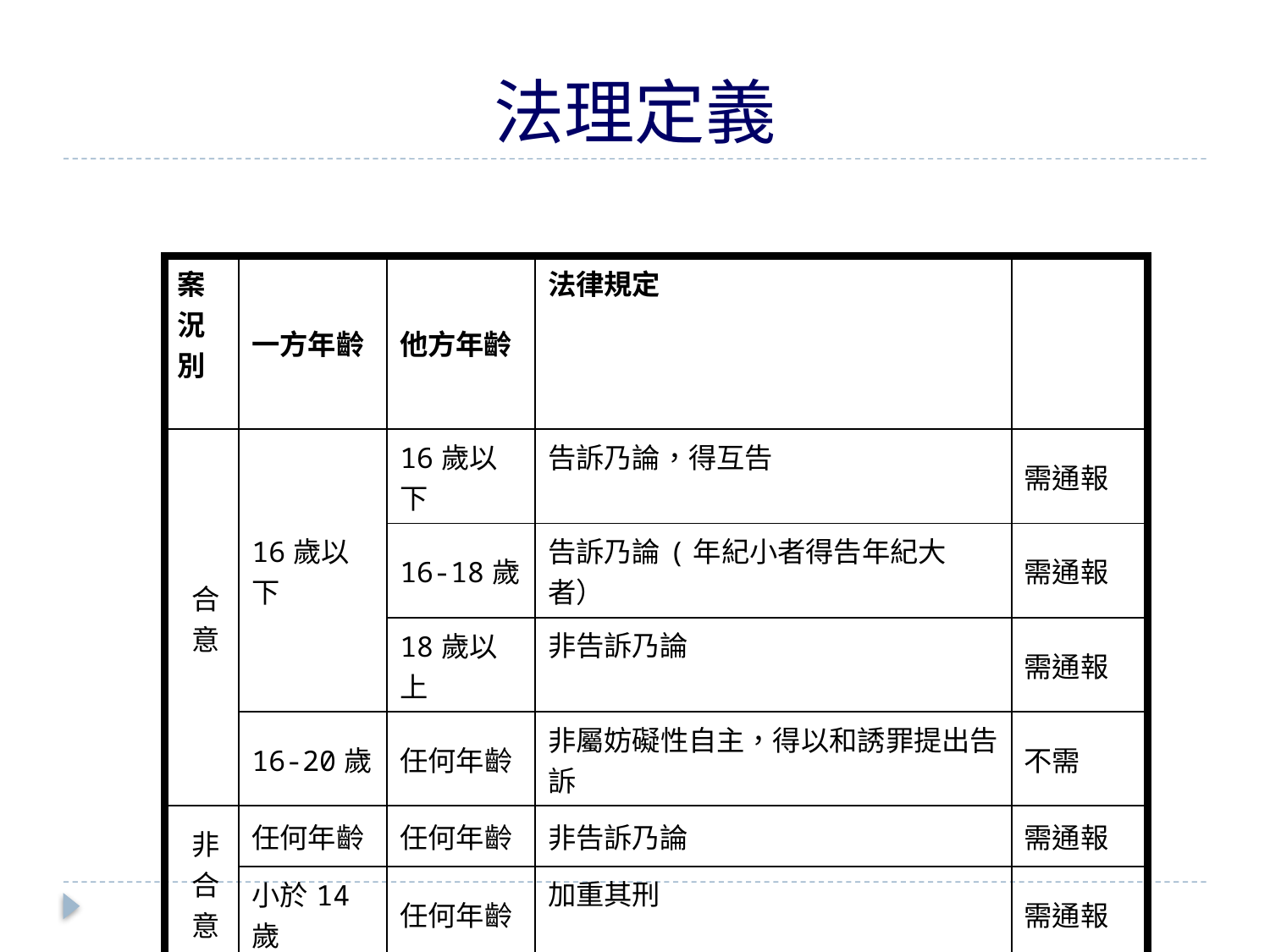

# 法理定義

| 案 況 別 | 一方年齡 | 他方年齡 | 法律規定 |  |
| --- | --- | --- | --- | --- |
| 合 意 | 16歲以下 | 16歲以下 | 告訴乃論，得互告 | 需通報 |
|  |  | 16-18歲 | 告訴乃論(年紀小者得告年紀大者） | 需通報 |
|  |  | 18歲以上 | 非告訴乃論 | 需通報 |
|  | 16-20歲 | 任何年齡 | 非屬妨礙性自主，得以和誘罪提出告訴 | 不需 |
| 非 合 意 | 任何年齡 | 任何年齡 | 非告訴乃論 | 需通報 |
|  | 小於14歲 | 任何年齡 | 加重其刑 | 需通報 |